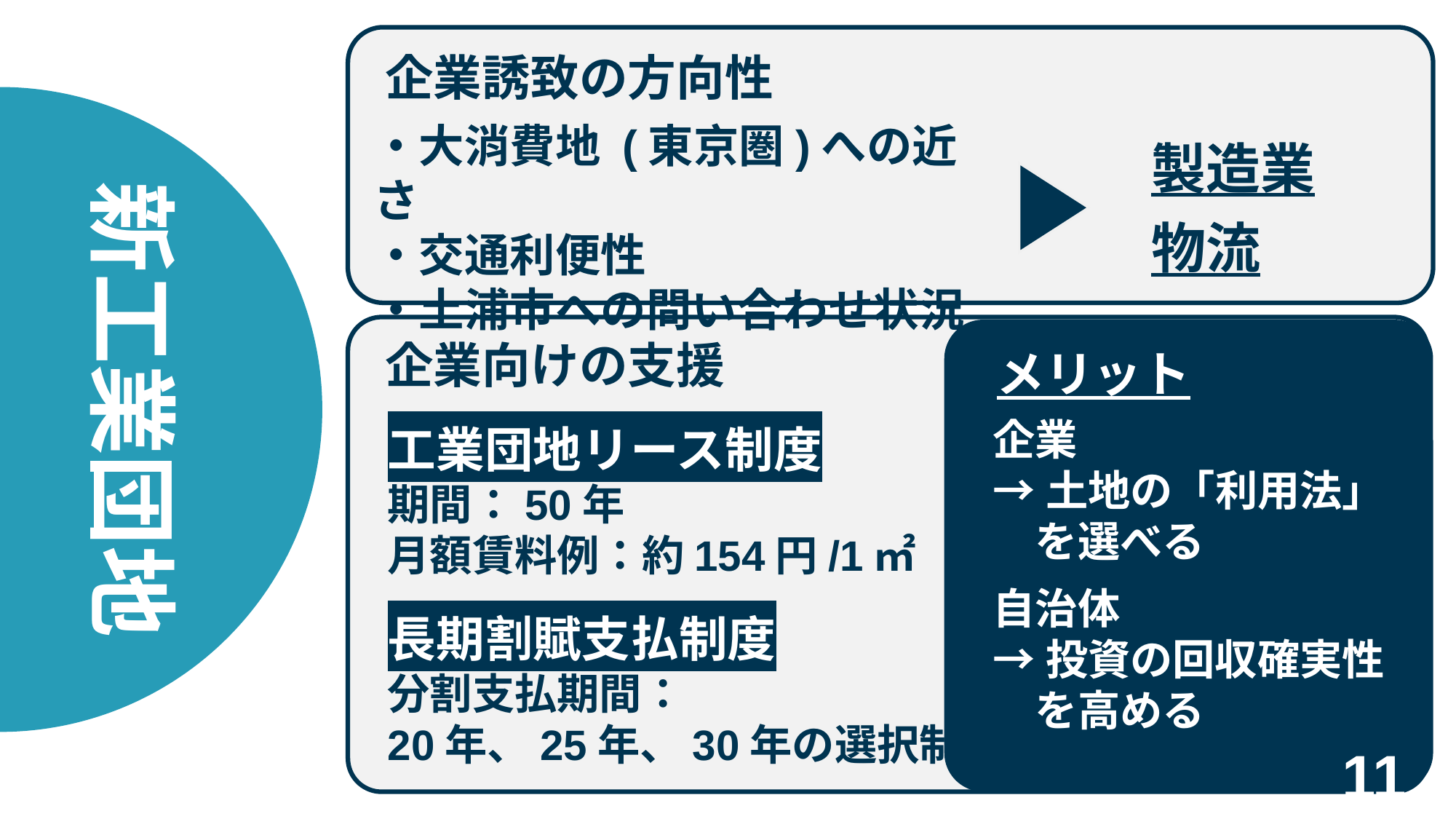

ヒアリングより…

企業誘致の方向性

・大消費地 (東京圏)への近さ
・交通利便性
・土浦市への問い合わせ状況

製造業

物流

新工業団地

ｚｚ
企業向けの支援
メリット
企業
→土地の「利用法」
　を選べる

自治体
→投資の回収確実性
　を高める
工業団地リース制度
期間：50年
月額賃料例：約154円/1㎡

長期割賦支払制度
分割支払期間：
20年、25年、30年の選択制
11